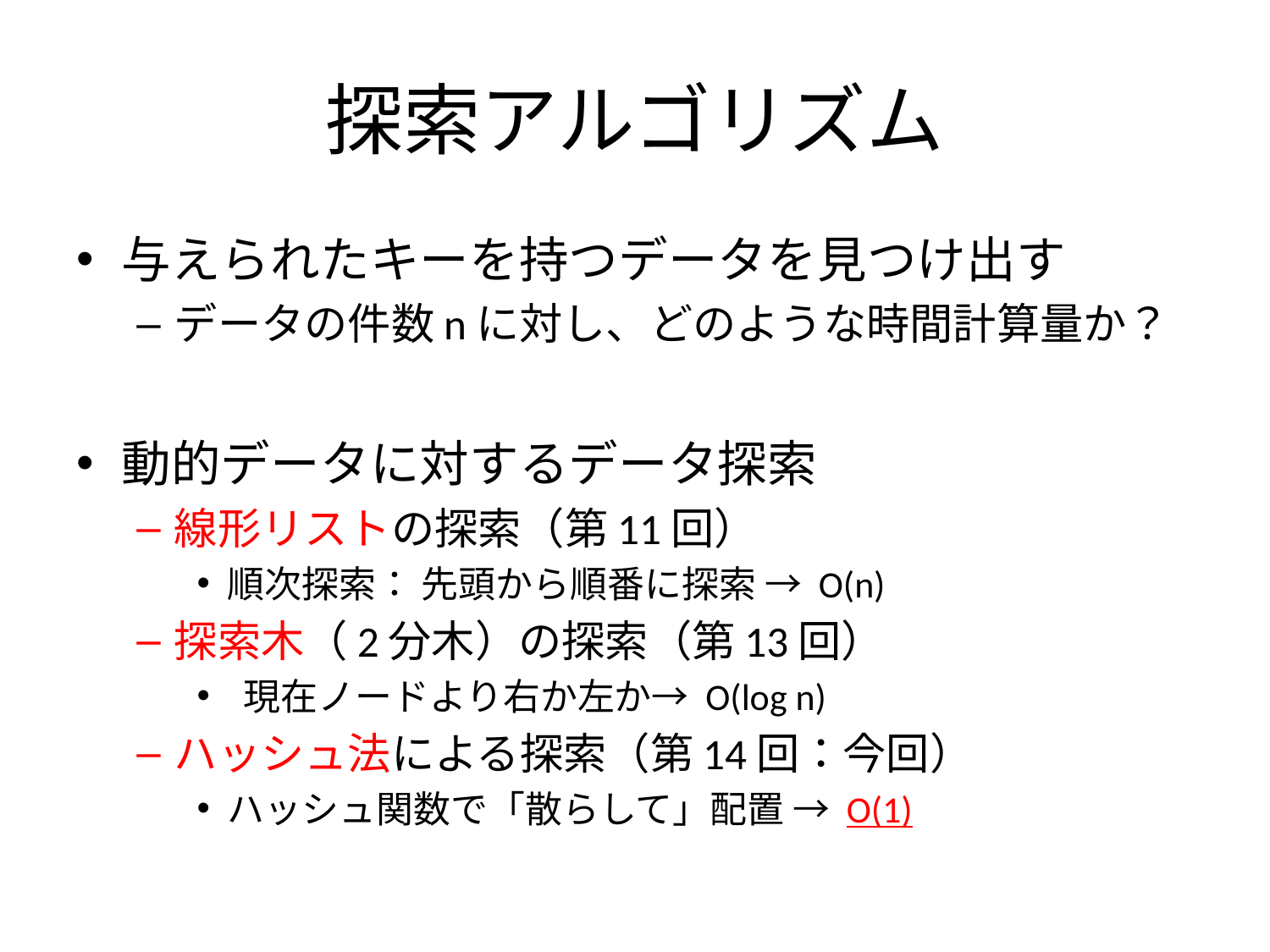

# 探索アルゴリズム
与えられたキーを持つデータを見つけ出す
データの件数nに対し、どのような時間計算量か？

動的データに対するデータ探索
線形リストの探索（第11回）
順次探索： 先頭から順番に探索 → O(n)
探索木（2分木）の探索（第13回）
 現在ノードより右か左か→ O(log n)
ハッシュ法による探索（第14回：今回）
ハッシュ関数で「散らして」配置 → O(1)